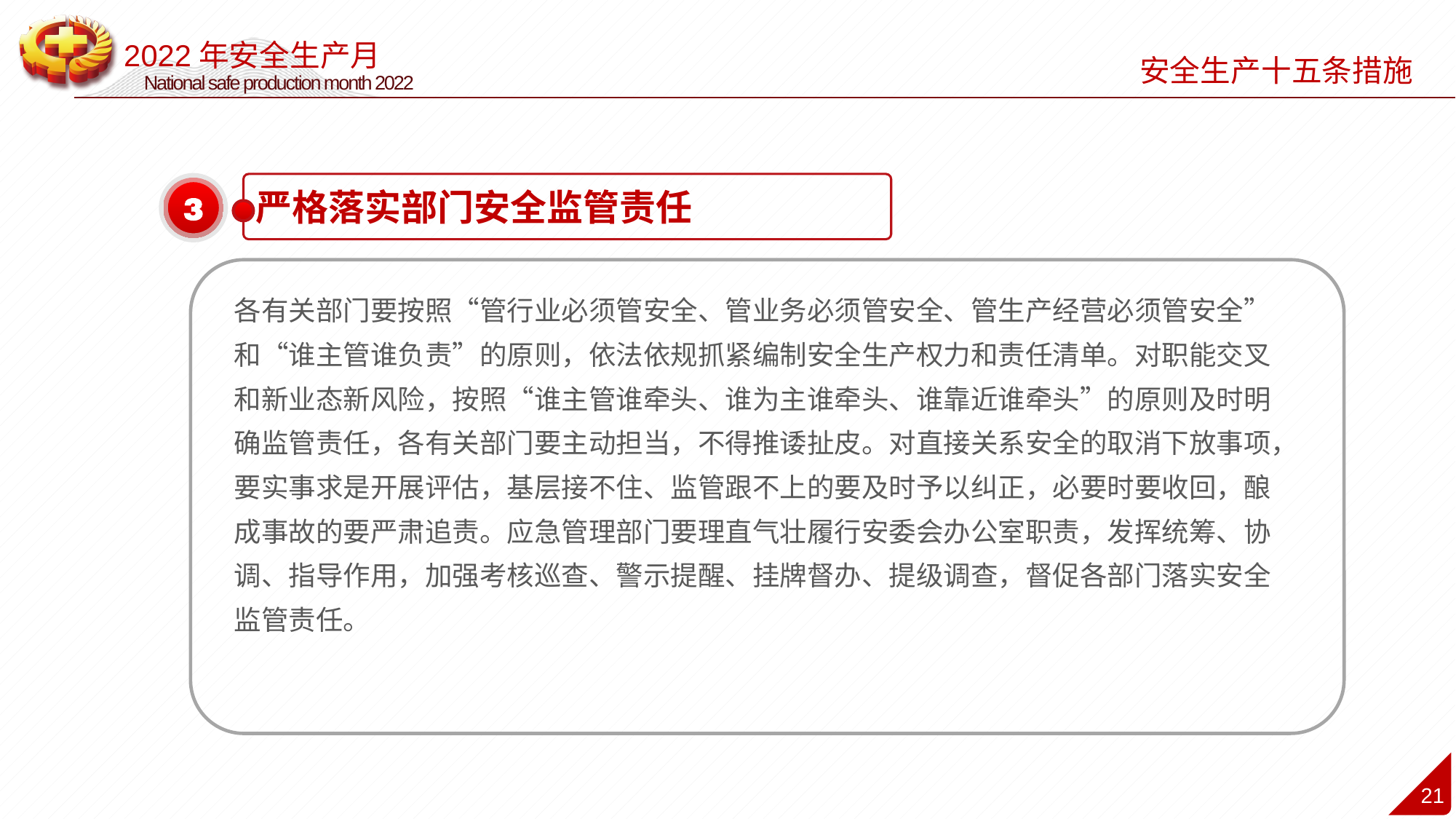

严格落实部门安全监管责任

3

各有关部门要按照“管行业必须管安全、管业务必须管安全、管生产经营必须管安全”和“谁主管谁负责”的原则，依法依规抓紧编制安全生产权力和责任清单。对职能交叉和新业态新风险，按照“谁主管谁牵头、谁为主谁牵头、谁靠近谁牵头”的原则及时明确监管责任，各有关部门要主动担当，不得推诿扯皮。对直接关系安全的取消下放事项，要实事求是开展评估，基层接不住、监管跟不上的要及时予以纠正，必要时要收回，酿成事故的要严肃追责。应急管理部门要理直气壮履行安委会办公室职责，发挥统筹、协调、指导作用，加强考核巡查、警示提醒、挂牌督办、提级调查，督促各部门落实安全监管责任。